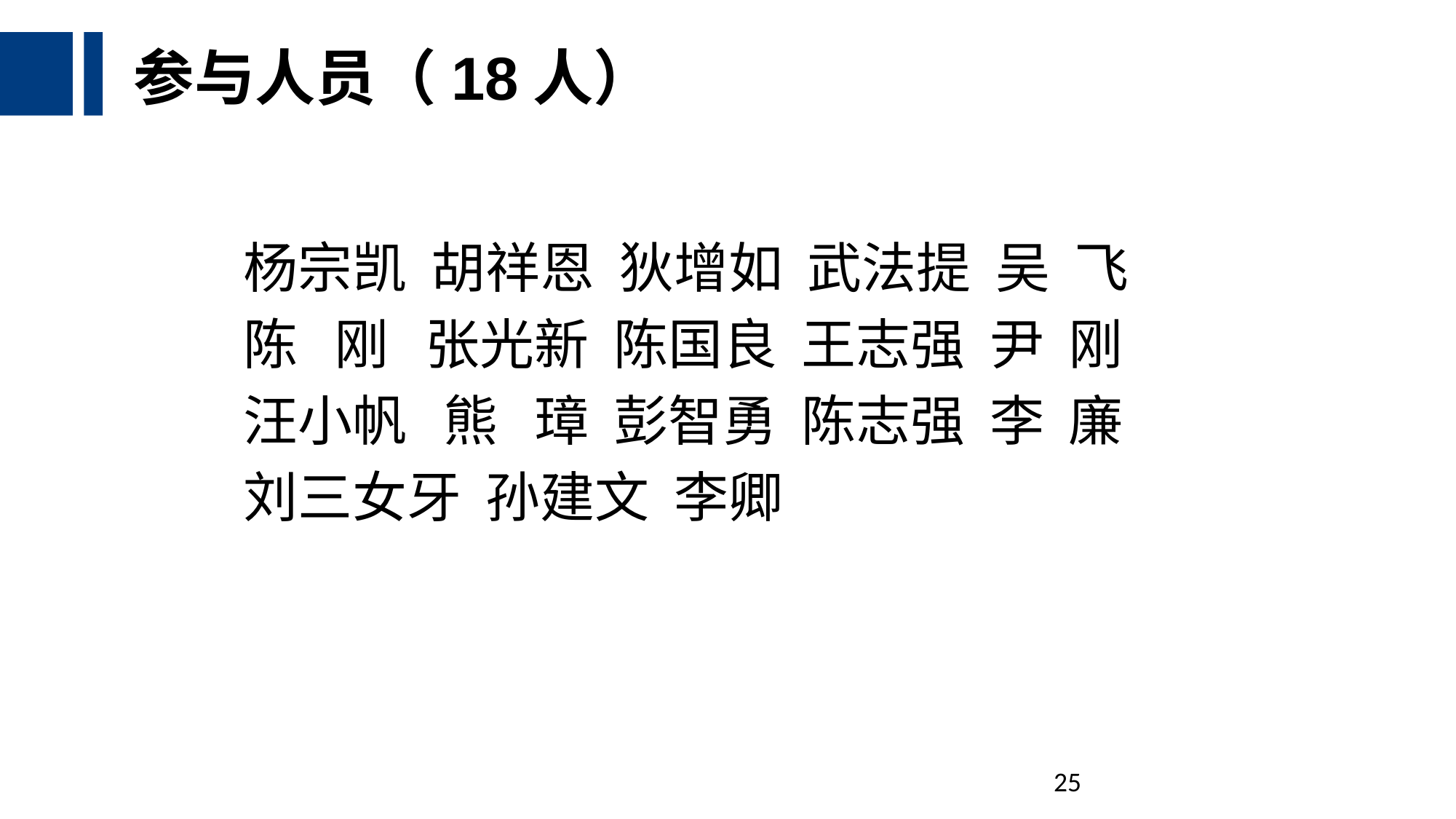

# 参与人员（18人）
杨宗凯  胡祥恩  狄增如  武法提  吴  飞
陈   刚   张光新  陈国良  王志强  尹  刚
汪小帆   熊   璋  彭智勇  陈志强  李  廉
刘三女牙  孙建文  李卿

25